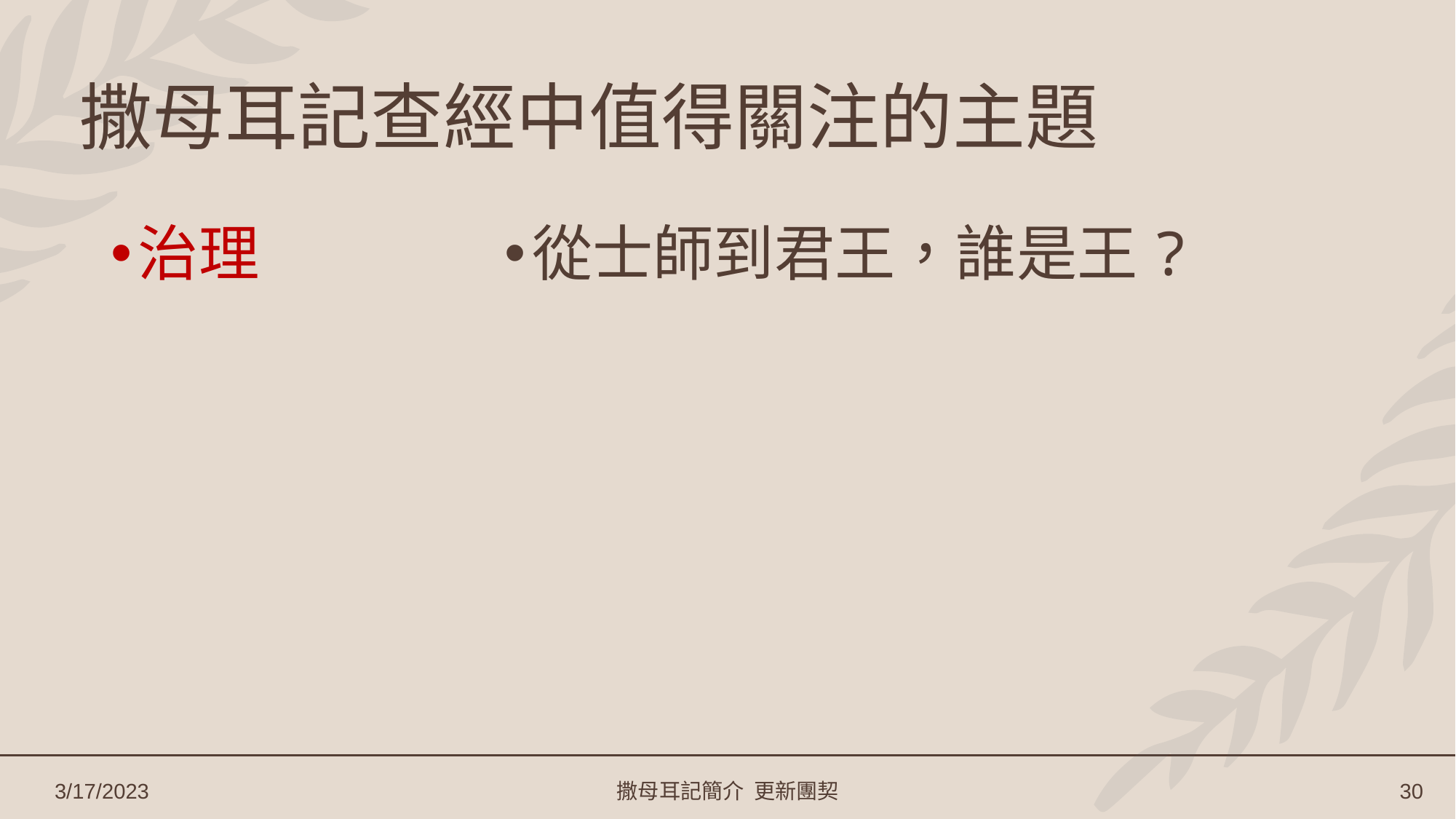

# 撒母耳記查經中值得關注的主題
治理

從士師到君王，誰是王?
3/17/2023
撒母耳記簡介  更新團契
30